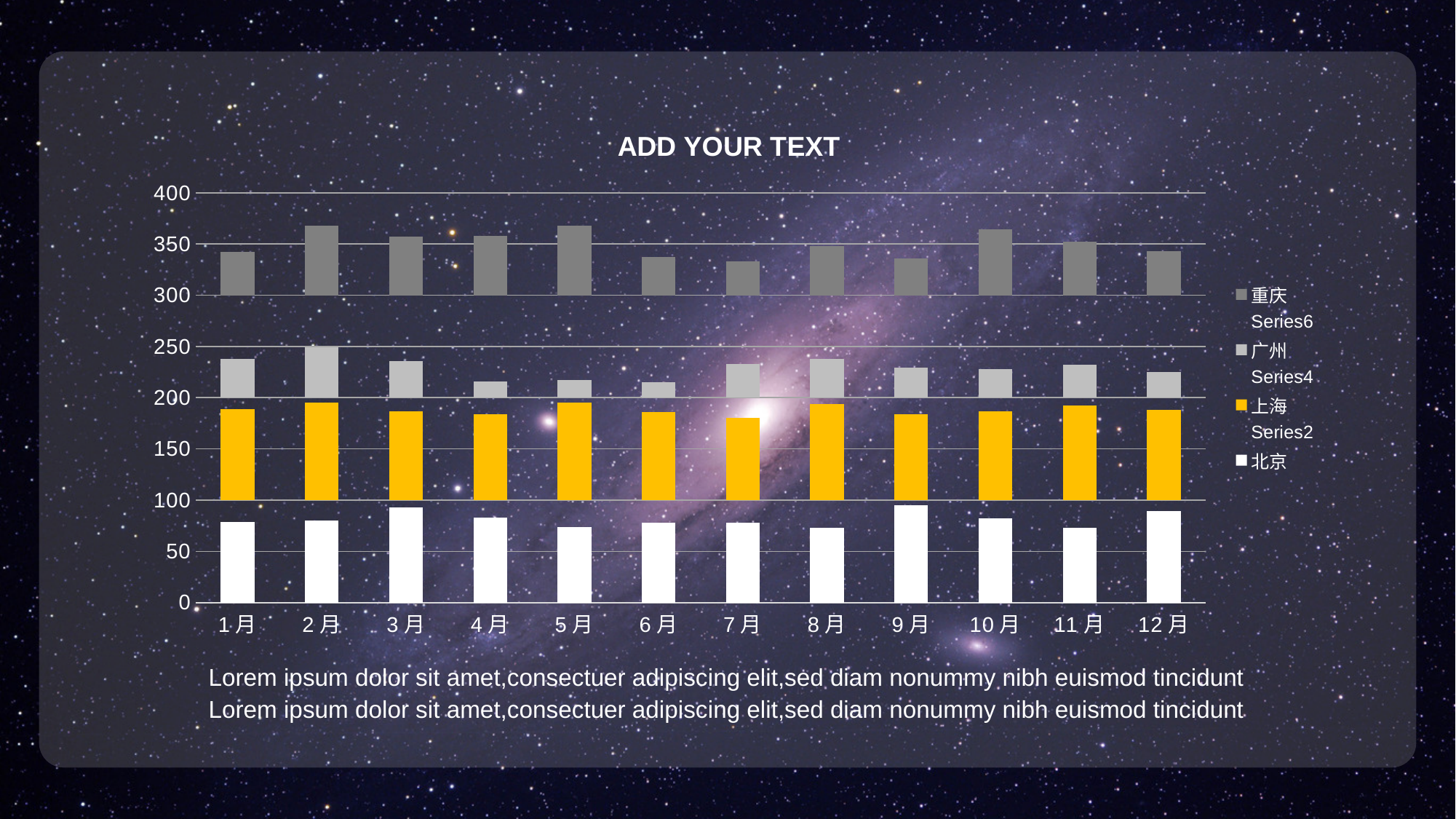

### Chart: ADD YOUR TEXT

| Category | 北京 |  | 上海 |  | 广州 |  | 重庆 |
|---|---|---|---|---|---|---|---|
| 1月 | 79.0 | 21.0 | 89.0 | 11.0 | 38.0 | 62.0 | 42.0 |
| 2月 | 80.0 | 20.0 | 95.0 | 5.0 | 49.0 | 51.0 | 68.0 |
| 3月 | 93.0 | 7.0 | 87.0 | 13.0 | 36.0 | 64.0 | 57.0 |
| 4月 | 83.0 | 17.0 | 84.0 | 16.0 | 16.0 | 84.0 | 58.0 |
| 5月 | 74.0 | 26.0 | 95.0 | 5.0 | 17.0 | 83.0 | 68.0 |
| 6月 | 78.0 | 22.0 | 86.0 | 14.0 | 15.0 | 85.0 | 37.0 |
| 7月 | 78.0 | 22.0 | 80.0 | 20.0 | 33.0 | 67.0 | 33.0 |
| 8月 | 73.0 | 27.0 | 94.0 | 6.0 | 38.0 | 62.0 | 48.0 |
| 9月 | 95.0 | 5.0 | 84.0 | 16.0 | 29.0 | 71.0 | 36.0 |
| 10月 | 82.0 | 18.0 | 87.0 | 13.0 | 28.0 | 72.0 | 64.0 |
| 11月 | 73.0 | 27.0 | 92.0 | 8.0 | 32.0 | 68.0 | 52.0 |
| 12月 | 89.0 | 11.0 | 88.0 | 12.0 | 25.0 | 75.0 | 43.0 |
Lorem ipsum dolor sit amet,consectuer adipiscing elit,sed diam nonummy nibh euismod tincidunt
Lorem ipsum dolor sit amet,consectuer adipiscing elit,sed diam nonummy nibh euismod tincidunt